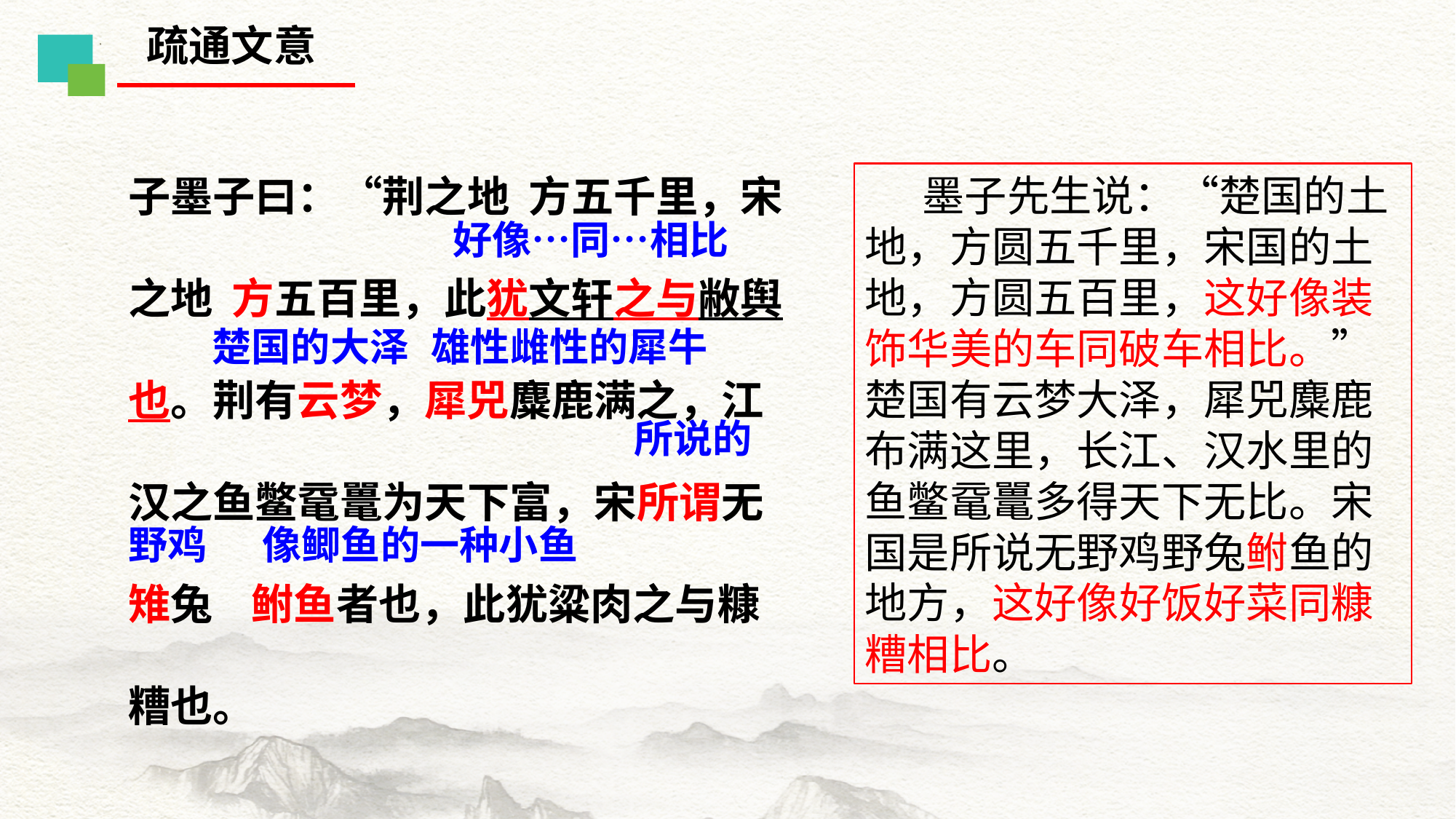

疏通文意

子墨子曰：“荆之地  方五千里，宋之地  方五百里，此犹文轩之与敝舆也。荆有云梦，犀兕麋鹿满之，江
汉之鱼鳖鼋鼍为天下富，宋所谓无雉兔    鲋鱼者也，此犹粱肉之与糠糟也。
     墨子先生说：“楚国的土地，方圆五千里，宋国的土地，方圆五百里，这好像装饰华美的车同破车相比。”楚国有云梦大泽，犀兕麋鹿布满这里，长江、汉水里的鱼鳖鼋鼍多得天下无比。宋国是所说无野鸡野兔鲋鱼的地方，这好像好饭好菜同糠糟相比。
好像…同…相比
楚国的大泽
雄性雌性的犀牛
所说的
野鸡
像鲫鱼的一种小鱼